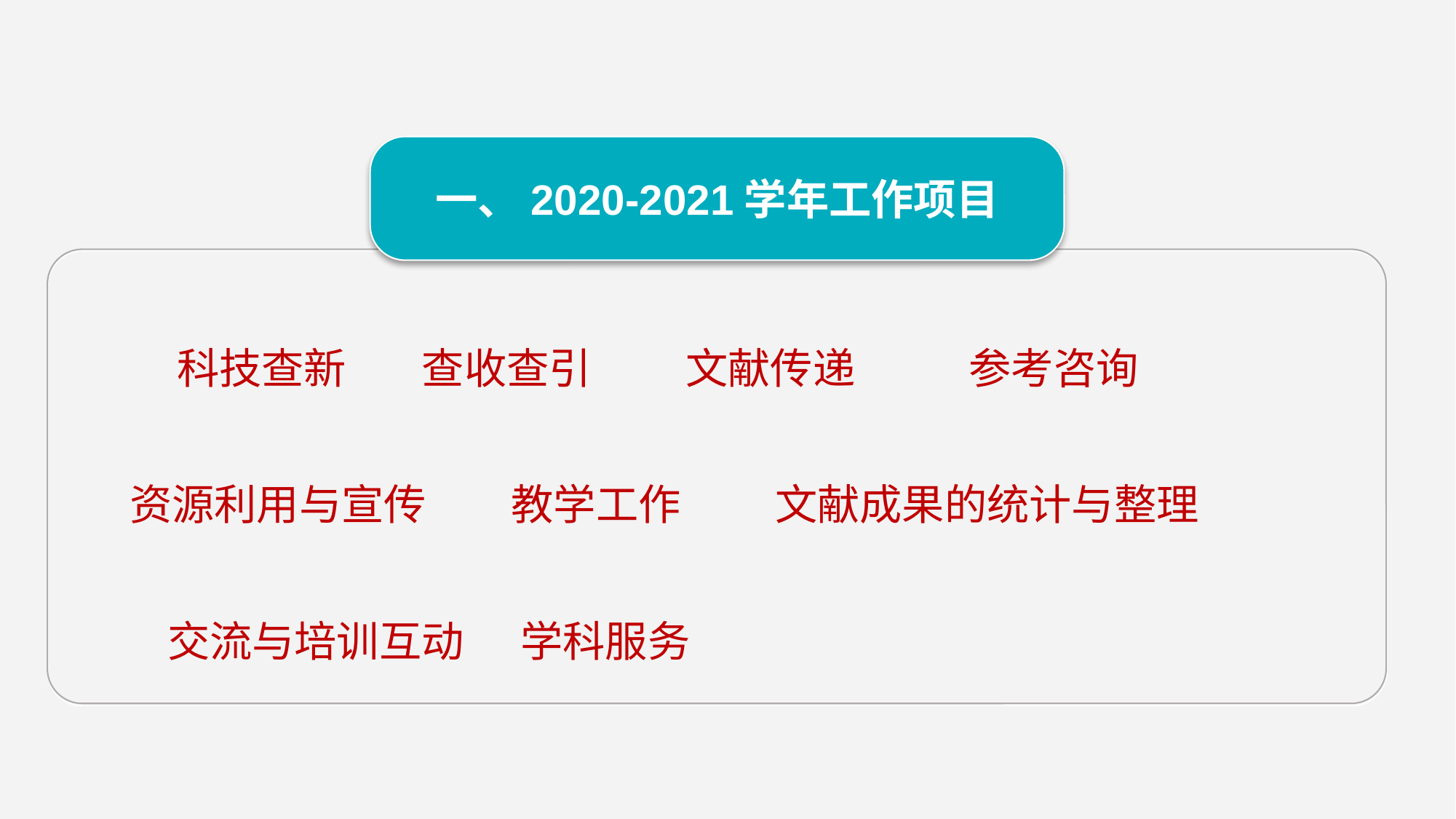

一、2020-2021学年工作项目

        科技查新        查收查引          文献传递            参考咨询
   资源利用与宣传         教学工作          文献成果的统计与整理
       交流与培训互动      学科服务